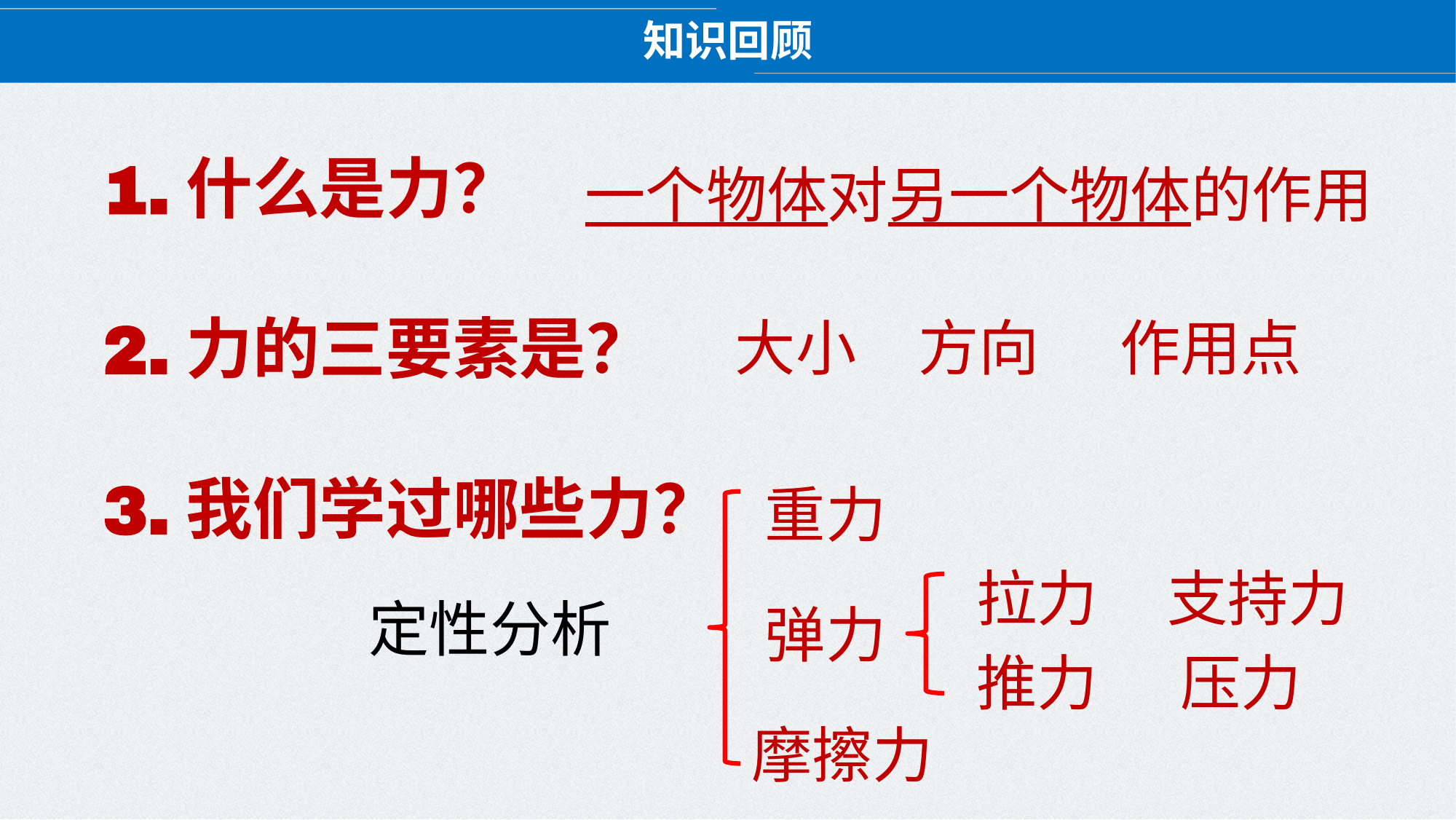

知识回顾
1.什么是力？

2.力的三要素是？

3.我们学过哪些力？

一个物体对另一个物体的作用
方向
大小
作用点

重力

拉力
支持力
推力
压力
摩擦力

定性分析
弹力